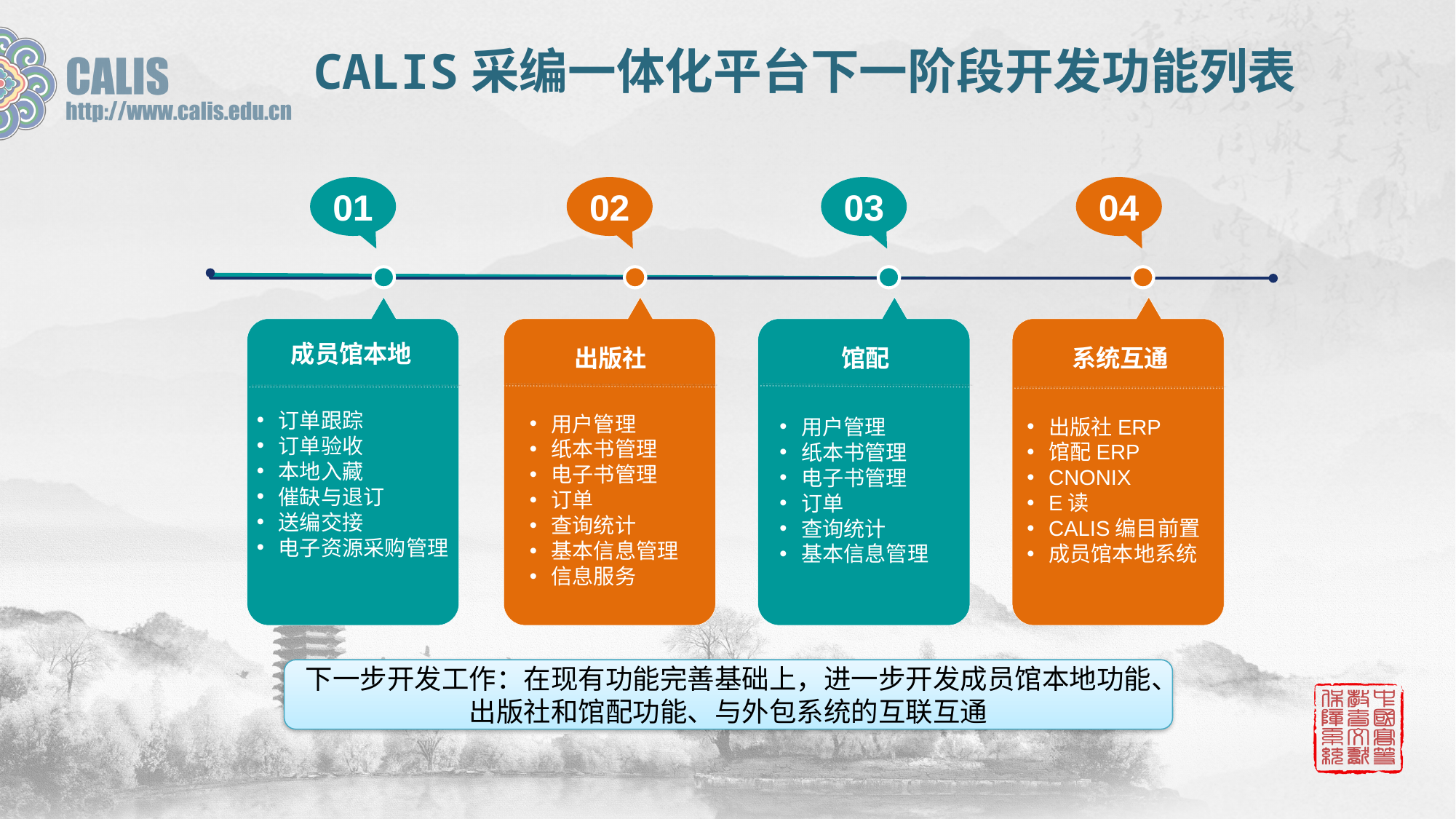

CALIS采编一体化平台下一阶段开发功能列表
01

02

03

04

成员馆本地
出版社
馆配
系统互通

订单跟踪
订单验收
本地入藏
催缺与退订
送编交接
电子资源采购管理
用户管理
纸本书管理
电子书管理
订单
查询统计
基本信息管理
信息服务
出版社ERP
馆配ERP
CNONIX
E读
CALIS编目前置
成员馆本地系统
用户管理
纸本书管理
电子书管理
订单
查询统计
基本信息管理
下一步开发工作：在现有功能完善基础上，进一步开发成员馆本地功能、出版社和馆配功能、与外包系统的互联互通